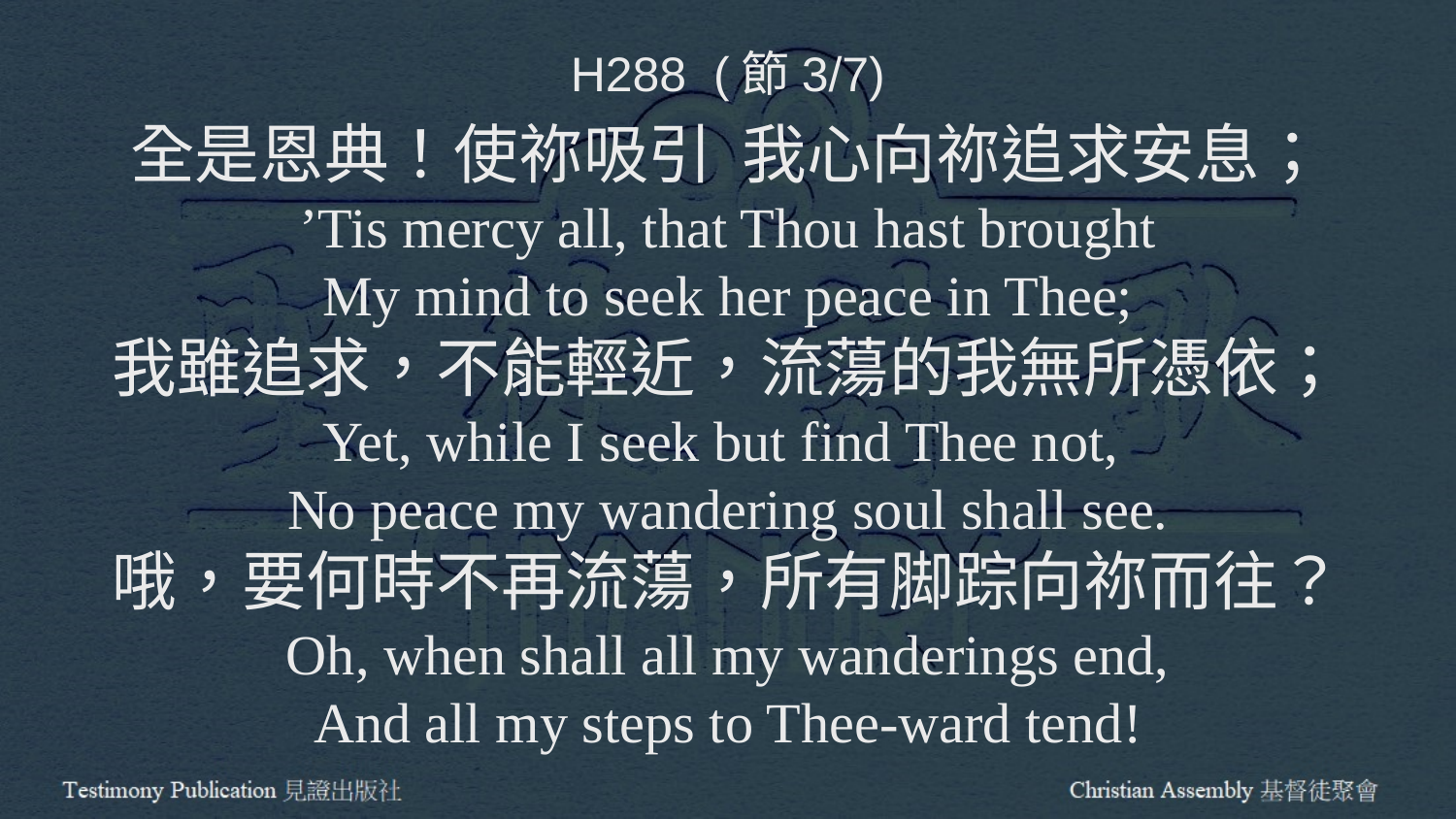

H288  (節3/7)
全是恩典！使祢吸引  我心向祢追求安息；
’Tis mercy all, that Thou hast brought
My mind to seek her peace in Thee;
我雖追求，不能輕近，流蕩的我無所憑依；
Yet, while I seek but find Thee not,
No peace my wandering soul shall see.
哦，要何時不再流蕩，所有脚踪向祢而往？
Oh, when shall all my wanderings end,
And all my steps to Thee-ward tend!